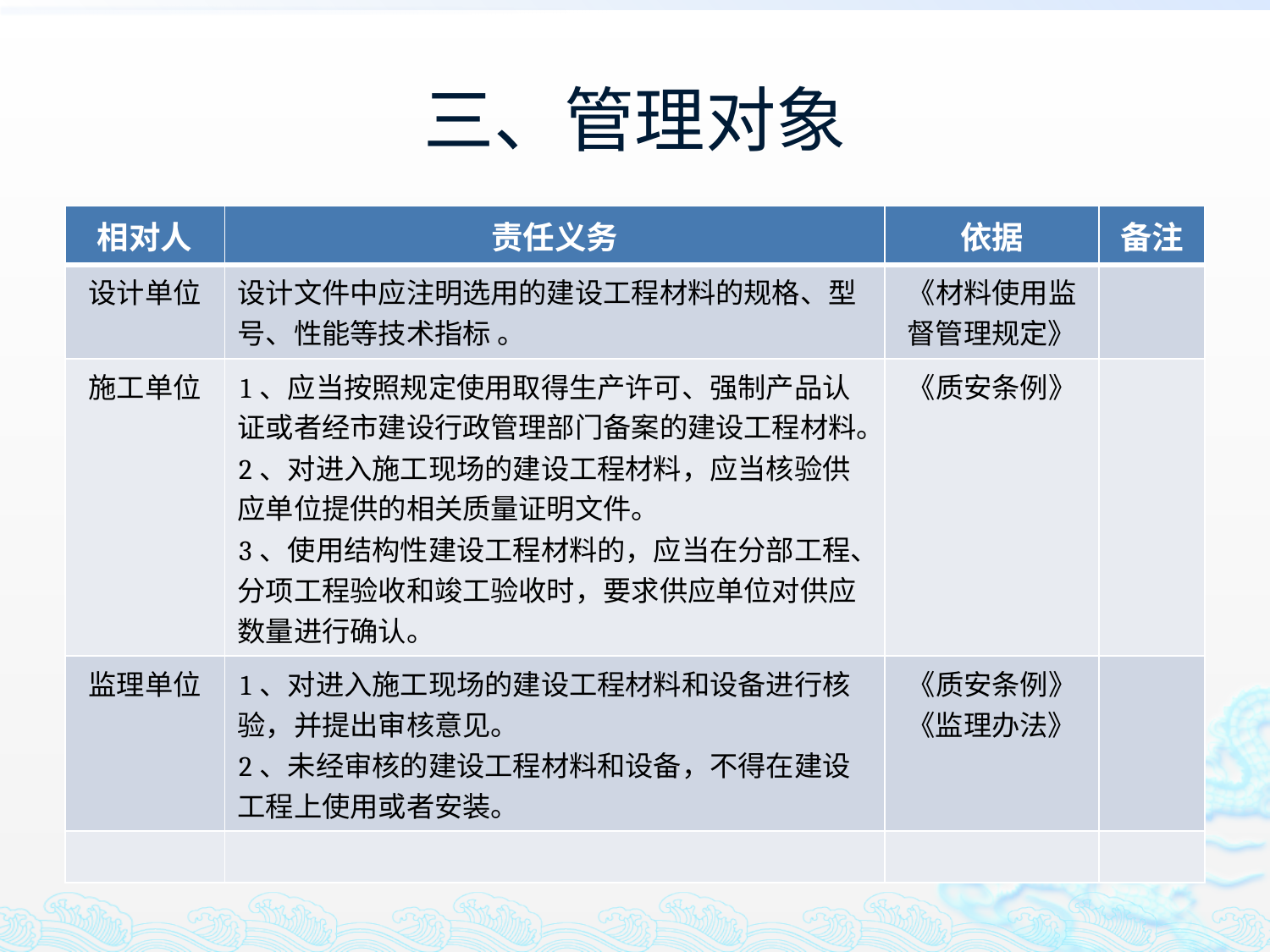

三、管理对象

| 相对人 | 责任义务 | 依据 | 备注 |
| --- | --- | --- | --- |
| 设计单位 | 设计文件中应注明选用的建设工程材料的规格、型号、性能等技术指标 。 | 《材料使用监督管理规定》 |  |
| 施工单位 | 1、应当按照规定使用取得生产许可、强制产品认证或者经市建设行政管理部门备案的建设工程材料。 2、对进入施工现场的建设工程材料，应当核验供应单位提供的相关质量证明文件。 3、使用结构性建设工程材料的，应当在分部工程、分项工程验收和竣工验收时，要求供应单位对供应数量进行确认。 | 《质安条例》 |  |
| 监理单位 | 1、对进入施工现场的建设工程材料和设备进行核验，并提出审核意见。 2、未经审核的建设工程材料和设备，不得在建设工程上使用或者安装。 | 《质安条例》 《监理办法》 |  |
|  |  |  |  |